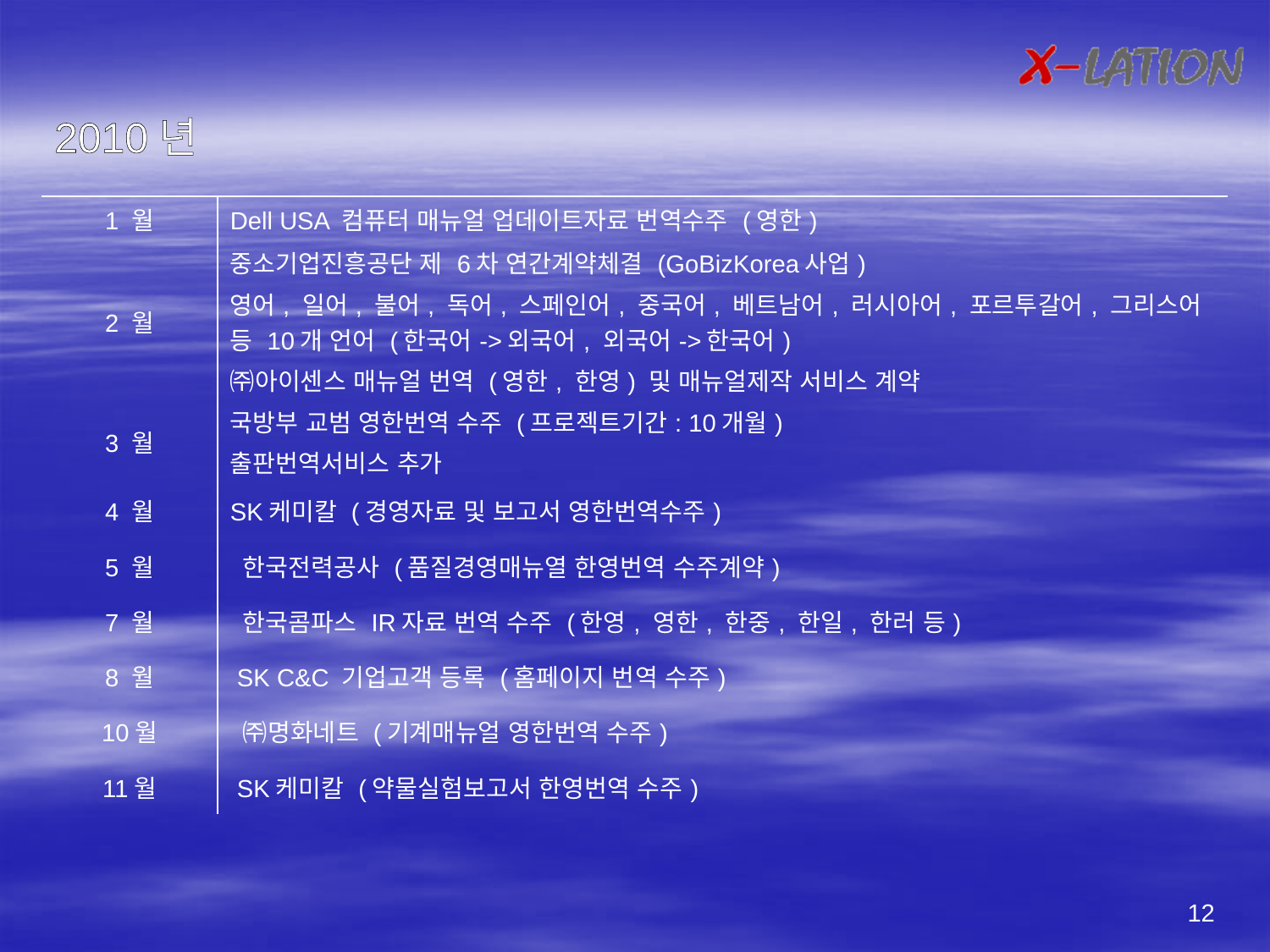

2010년
| 1 월 | Dell USA 컴퓨터 매뉴얼 업데이트자료 번역수주 (영한) |
| --- | --- |
| 2 월 | 중소기업진흥공단 제 6차 연간계약체결 (GoBizKorea사업) 영어, 일어, 불어, 독어, 스페인어, 중국어, 베트남어, 러시아어, 포르투갈어, 그리스어 등 10개 언어 (한국어->외국어, 외국어->한국어) ㈜아이센스 매뉴얼 번역 (영한, 한영) 및 매뉴얼제작 서비스 계약 |
| 3 월 | 국방부 교범 영한번역 수주 (프로젝트기간: 10개월) 출판번역서비스 추가 |
| 4 월 | SK케미칼 (경영자료 및 보고서 영한번역수주) |
| 5 월 | 한국전력공사 (품질경영매뉴열 한영번역 수주계약) |
| 7 월 | 한국콤파스 IR자료 번역 수주 (한영, 영한, 한중, 한일, 한러 등) |
| 8 월 | SK C&C 기업고객 등록 (홈페이지 번역 수주) |
| 10월 | ㈜명화네트 (기계매뉴얼 영한번역 수주) |
| 11월 | SK케미칼 (약물실험보고서 한영번역 수주) |
12